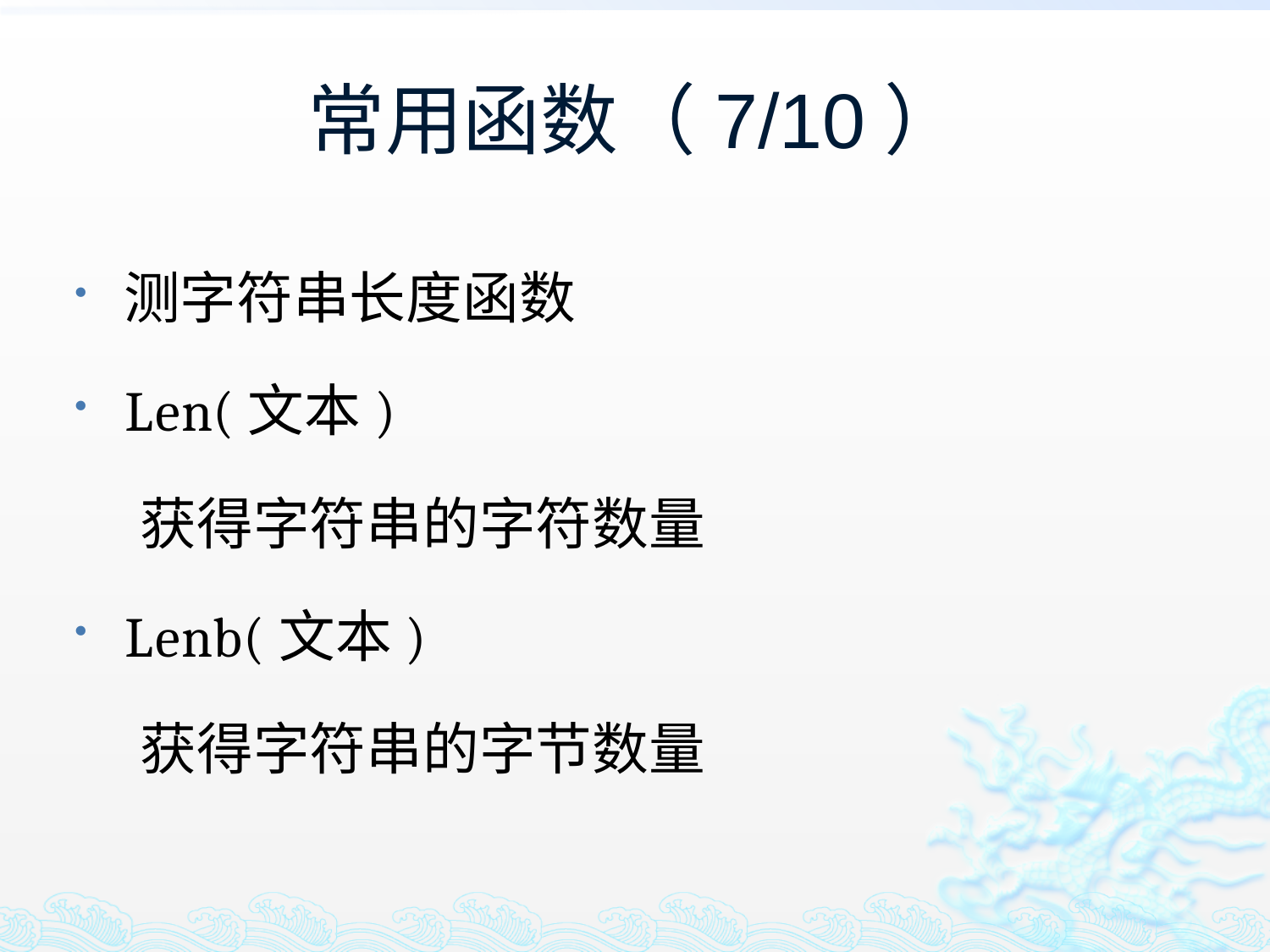

# 常用函数（7/10）
测字符串长度函数
Len(文本)
    获得字符串的字符数量
Lenb(文本)
    获得字符串的字节数量